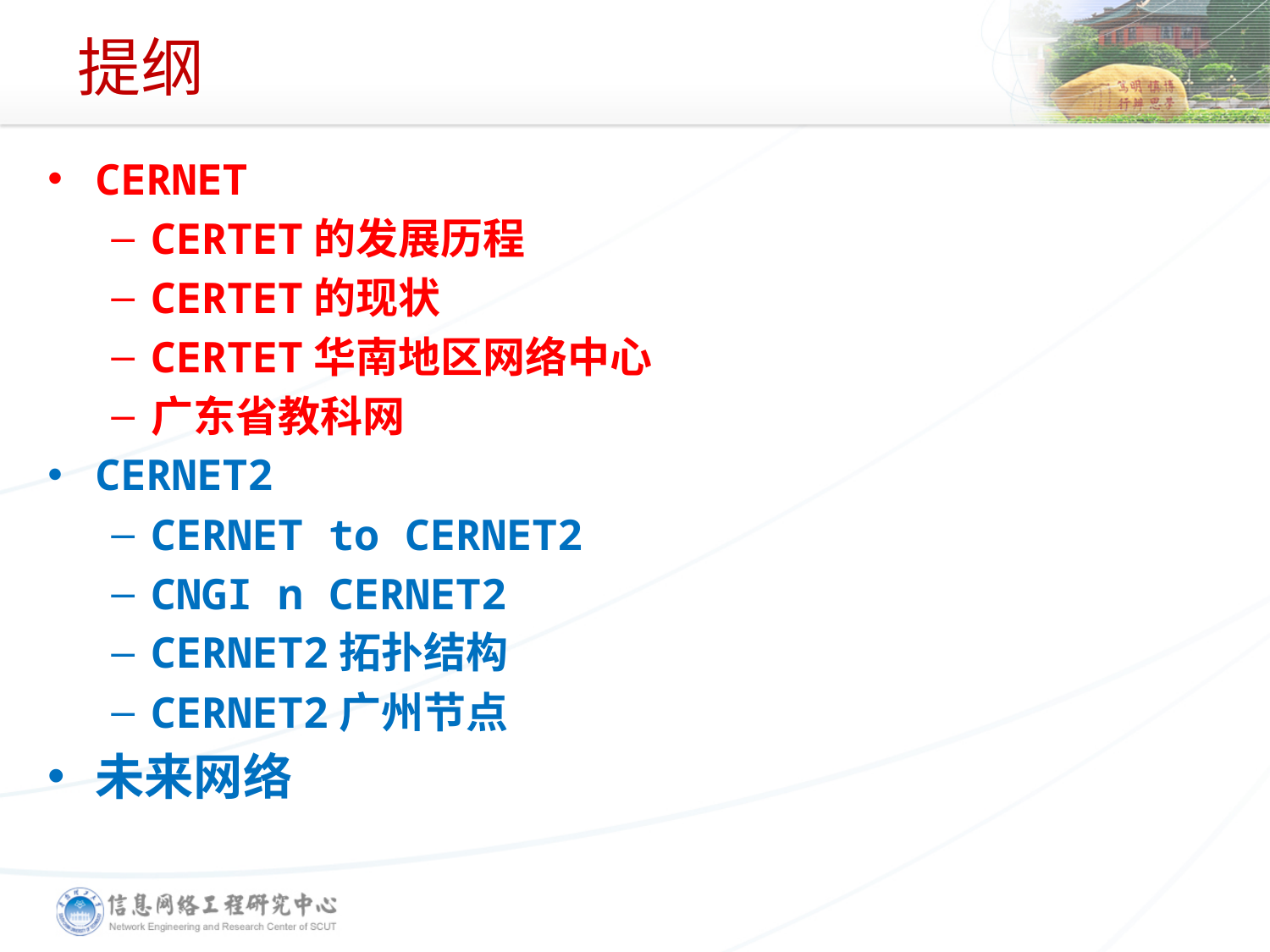

# 提纲
CERNET
CERTET的发展历程
CERTET的现状
CERTET华南地区网络中心
广东省教科网
CERNET2
CERNET to CERNET2
CNGI n CERNET2
CERNET2拓扑结构
CERNET2广州节点
未来网络